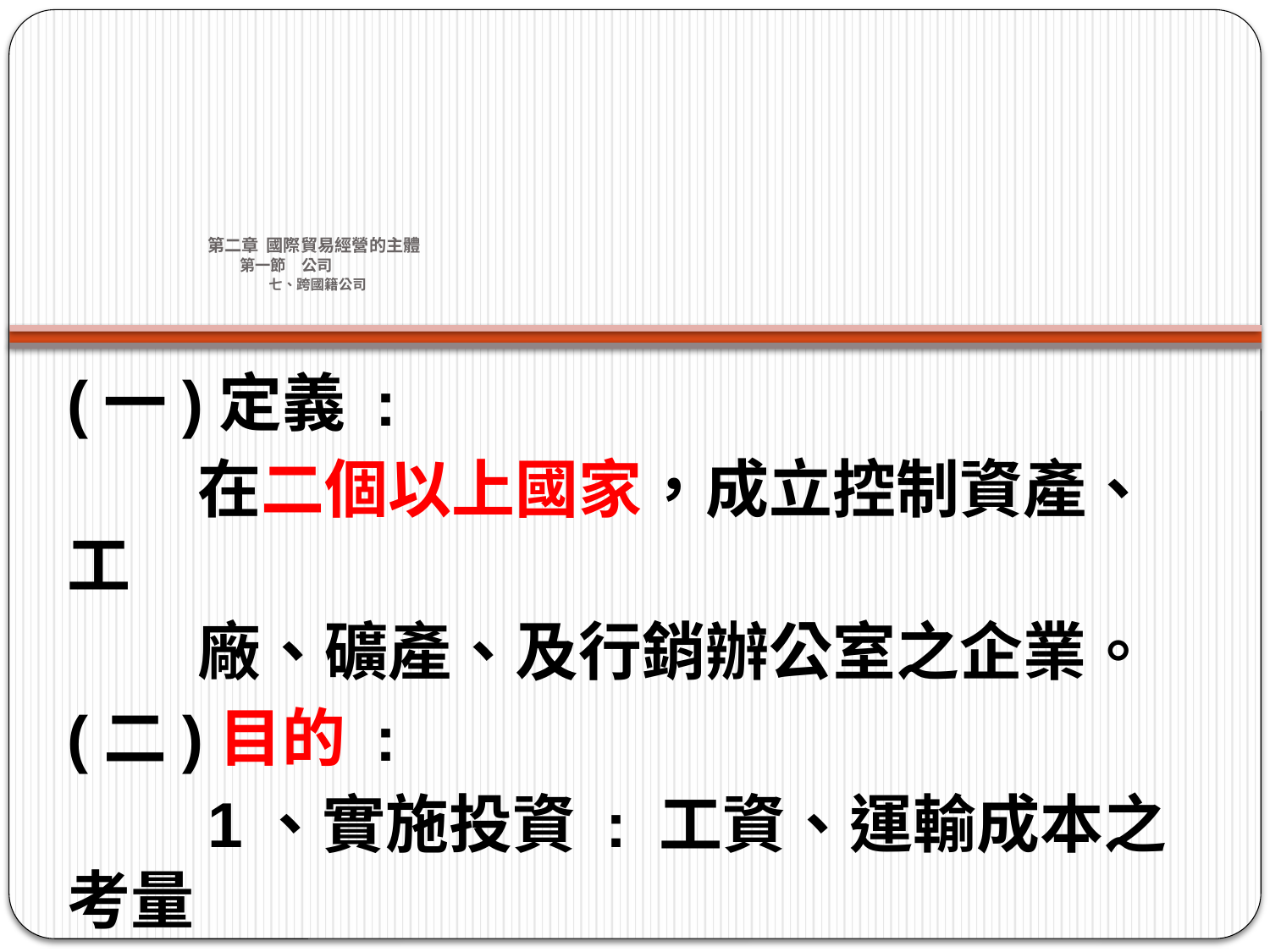

# 第二章  國際貿易經營的主體 第一節　公司 七、跨國籍公司
(一)定義 :
        在二個以上國家，成立控制資產、工
        廠、礦產、及行銷辦公室之企業。
(二)目的 :
        1、實施投資 : 工資、運輸成本之考量
        2、克服輸入國高關稅之障礙